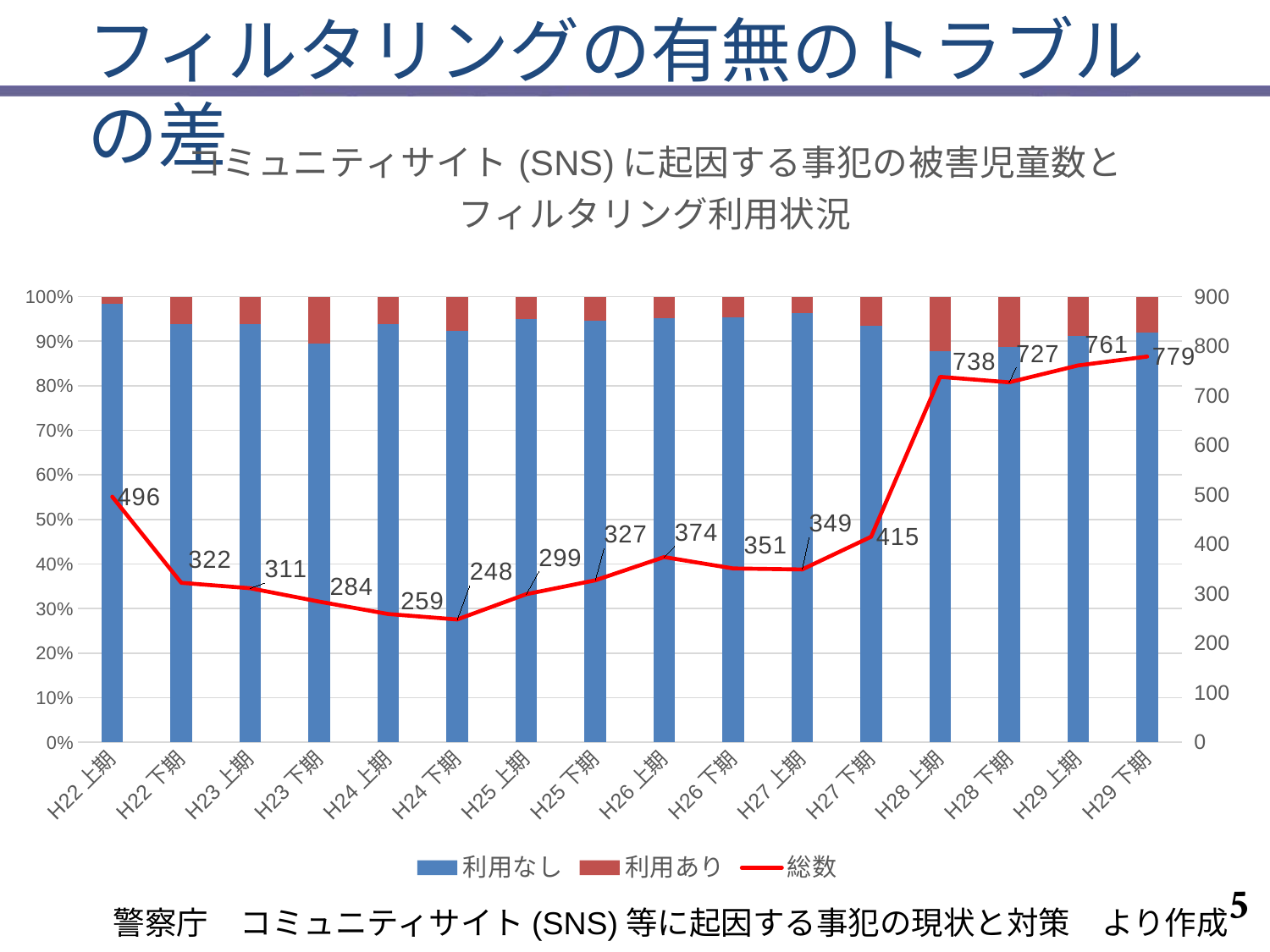

# フィルタリングの有無のトラブルの差

### Chart: コミュニティサイト(SNS)に起因する事犯の被害児童数と
フィルタリング利用状況

| Category | 利用なし | 利用あり | 総数 |
|---|---|---|---|
| H22上期 | 0.984 | 0.016 | 496.0 |
| H22下期 | 0.938 | 0.062 | 322.0 |
| H23上期 | 0.939 | 0.061 | 311.0 |
| H23下期 | 0.894 | 0.106 | 284.0 |
| H24上期 | 0.938 | 0.062 | 259.0 |
| H24下期 | 0.9229999999999999 | 0.077 | 248.0 |
| H25上期 | 0.95 | 0.05 | 299.0 |
| H25下期 | 0.945 | 0.055 | 327.0 |
| H26上期 | 0.9520000000000001 | 0.048 | 374.0 |
| H26下期 | 0.954 | 0.046 | 351.0 |
| H27上期 | 0.963 | 0.037000000000000005 | 349.0 |
| H27下期 | 0.935 | 0.065 | 415.0 |
| H28上期 | 0.877 | 0.123 | 738.0 |
| H28下期 | 0.887 | 0.113 | 727.0 |
| H29上期 | 0.911 | 0.089 | 761.0 |
| H29下期 | 0.92 | 0.08 | 779.0 |
5
警察庁　コミュニティサイト(SNS)等に起因する事犯の現状と対策　より作成